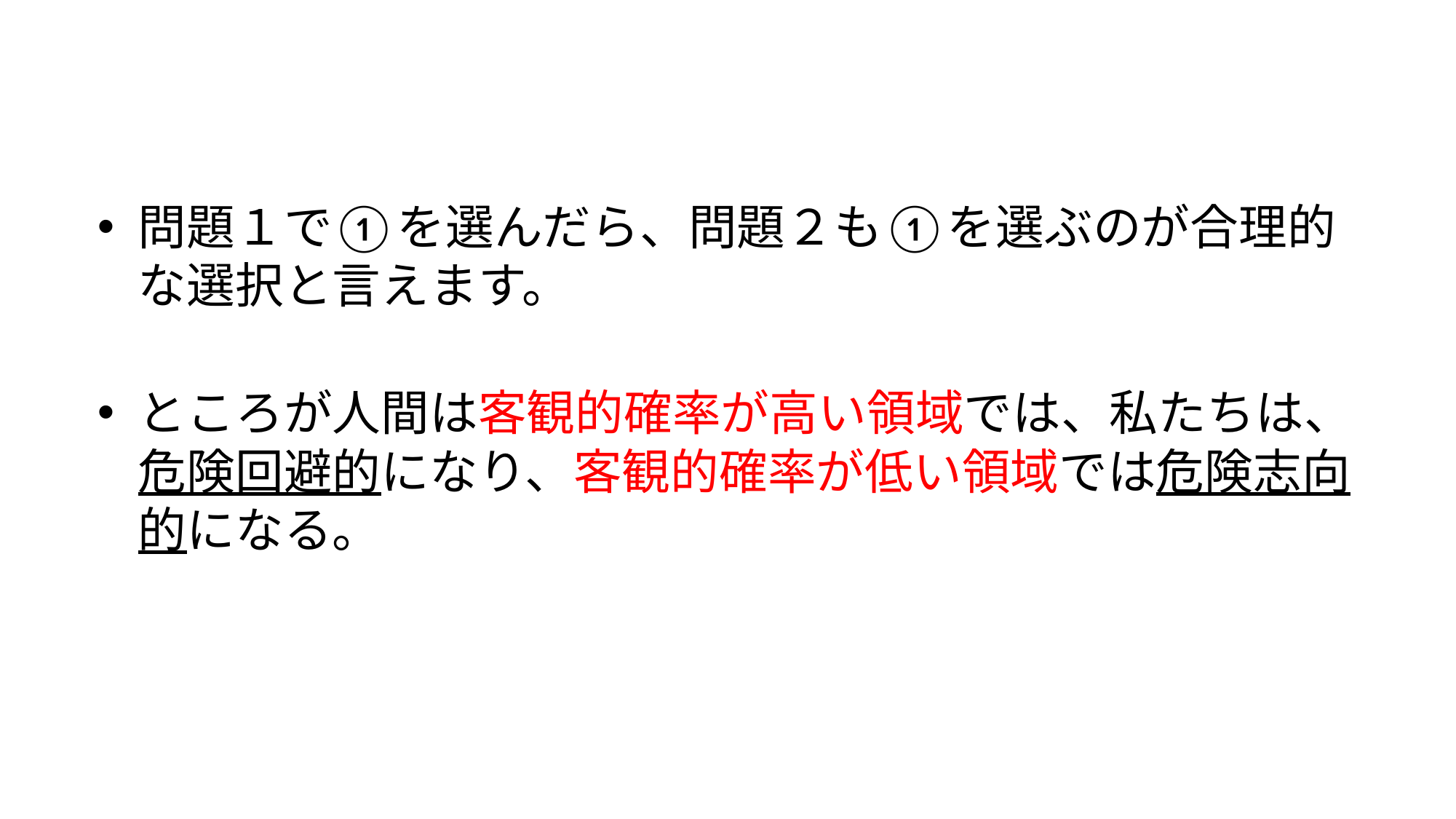

#
問題１で①を選んだら、問題２も①を選ぶのが合理的な選択と言えます。

ところが人間は客観的確率が高い領域では、私たちは、危険回避的になり、客観的確率が低い領域では危険志向的になる。